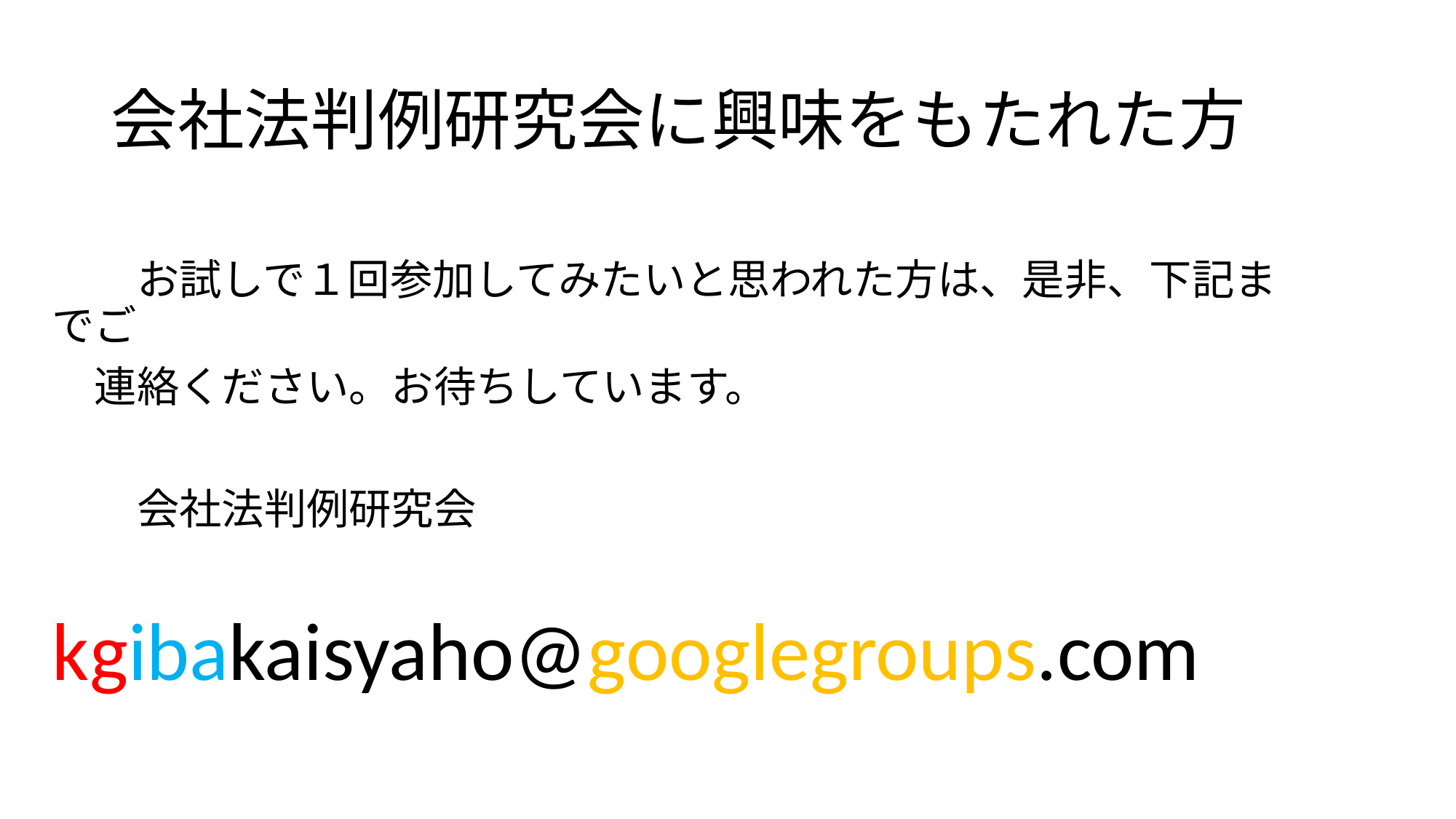

# 会社法判例研究会に興味をもたれた方

　　お試しで１回参加してみたいと思われた方は、是非、下記までご
　連絡ください。お待ちしています。

　　会社法判例研究会

kgibakaisyaho@googlegroups.com